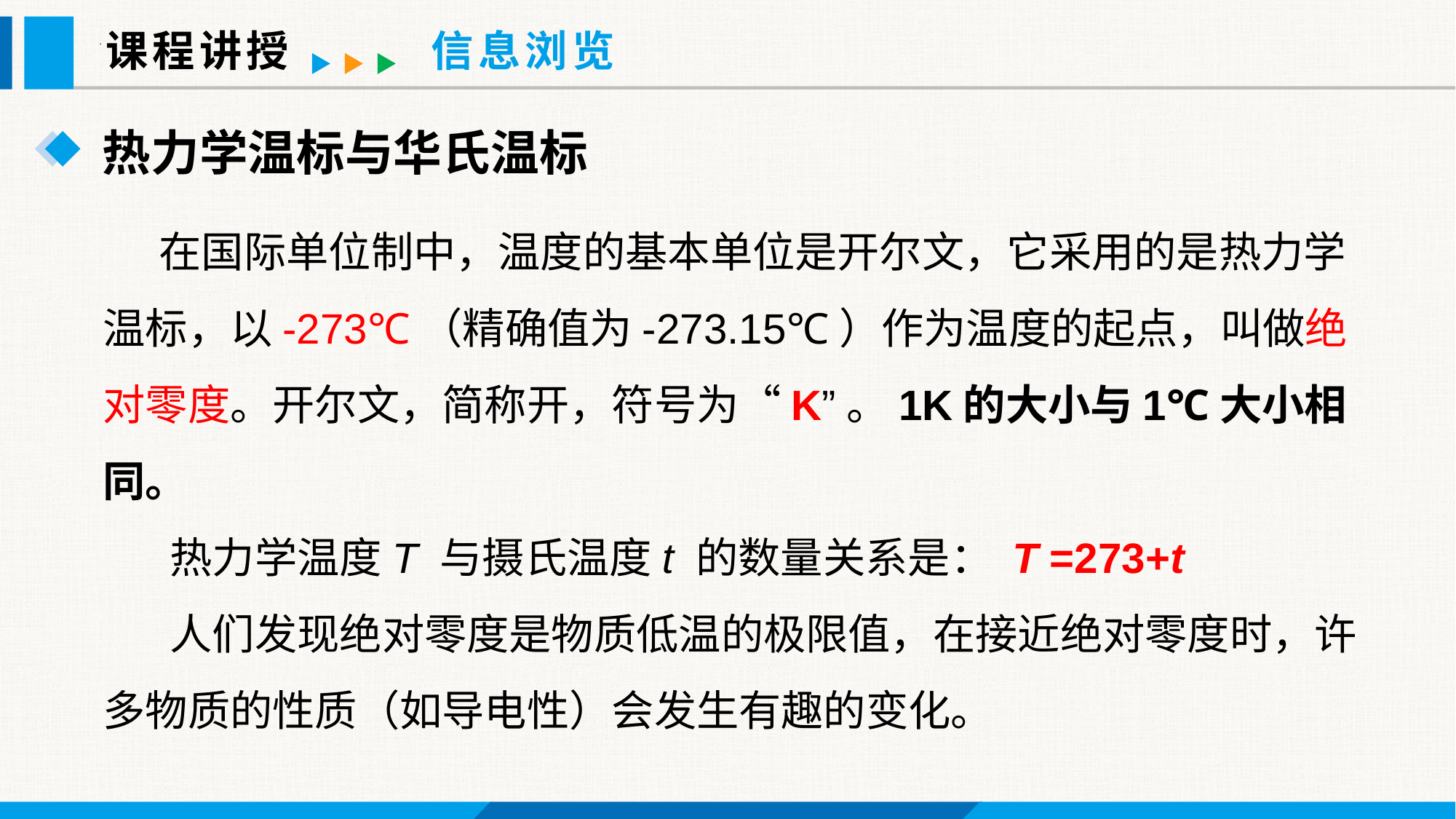

课程讲授
信息浏览

热力学温标与华氏温标

      在国际单位制中，温度的基本单位是开尔文，它采用的是热力学温标，以-273℃（精确值为-273.15℃）作为温度的起点，叫做绝对零度。开尔文，简称开，符号为“K”。1K的大小与1℃大小相同。
      热力学温度T 与摄氏温度t 的数量关系是： T =273+t
      人们发现绝对零度是物质低温的极限值，在接近绝对零度时，许多物质的性质（如导电性）会发生有趣的变化。